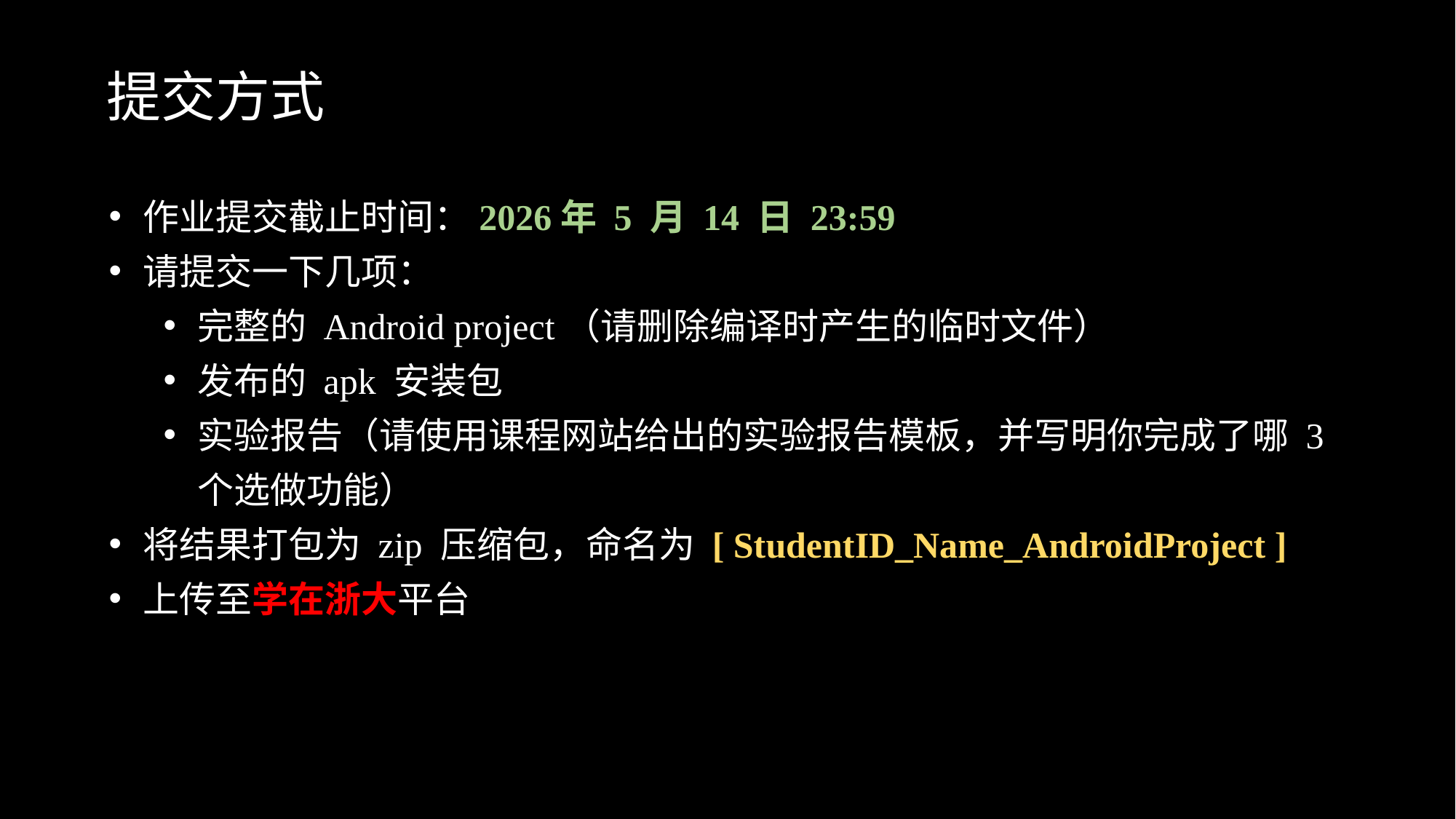

提交方式
作业提交截止时间：2026年 5 月 14 日 23:59
请提交一下几项：
完整的 Android project（请删除编译时产生的临时文件）
发布的 apk 安装包
实验报告（请使用课程网站给出的实验报告模板，并写明你完成了哪 3 个选做功能）
将结果打包为 zip 压缩包，命名为 [ StudentID_Name_AndroidProject ]
上传至学在浙大平台